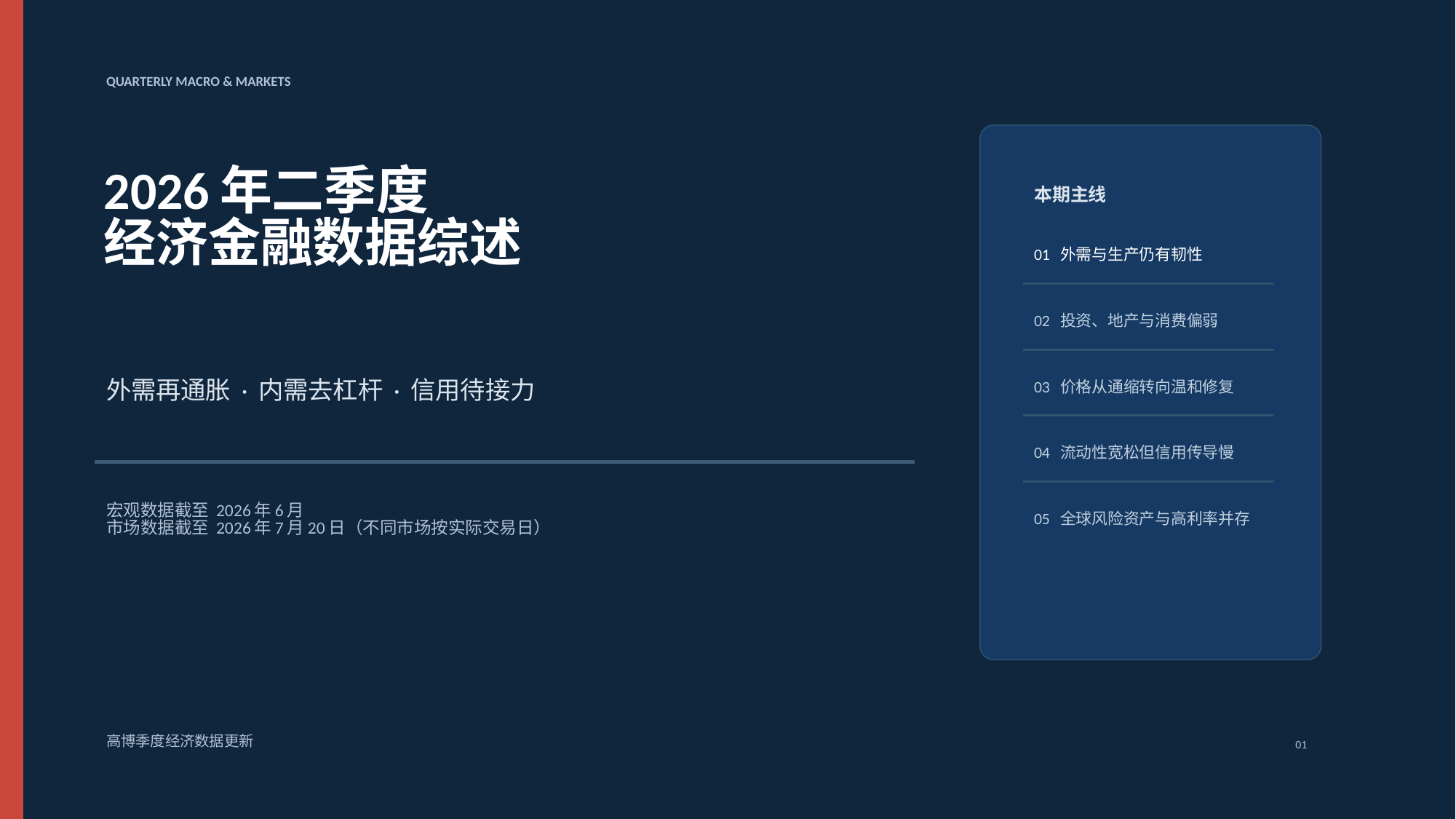

QUARTERLY MACRO & MARKETS

2026年二季度
经济金融数据综述
本期主线
01  外需与生产仍有韧性

02  投资、地产与消费偏弱

外需再通胀 · 内需去杠杆 · 信用待接力
03  价格从通缩转向温和修复

04  流动性宽松但信用传导慢

宏观数据截至 2026年6月
市场数据截至 2026年7月20日（不同市场按实际交易日）
05  全球风险资产与高利率并存
高博季度经济数据更新
01